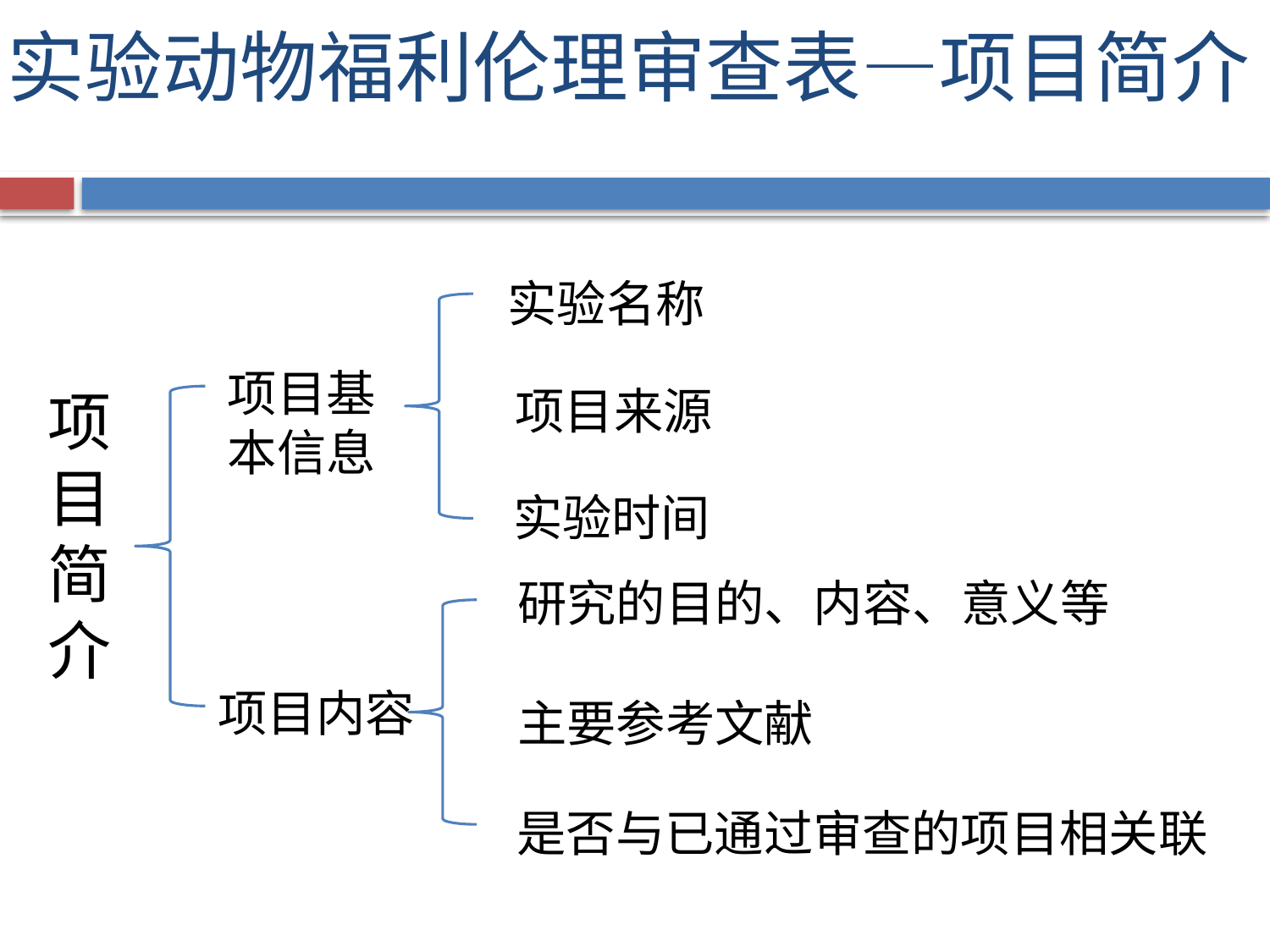

# 实验动物福利伦理审查表—项目简介
实验名称

项目基本信息
项目来源
项目简介

实验时间
研究的目的、内容、意义等

项目内容
主要参考文献
是否与已通过审查的项目相关联